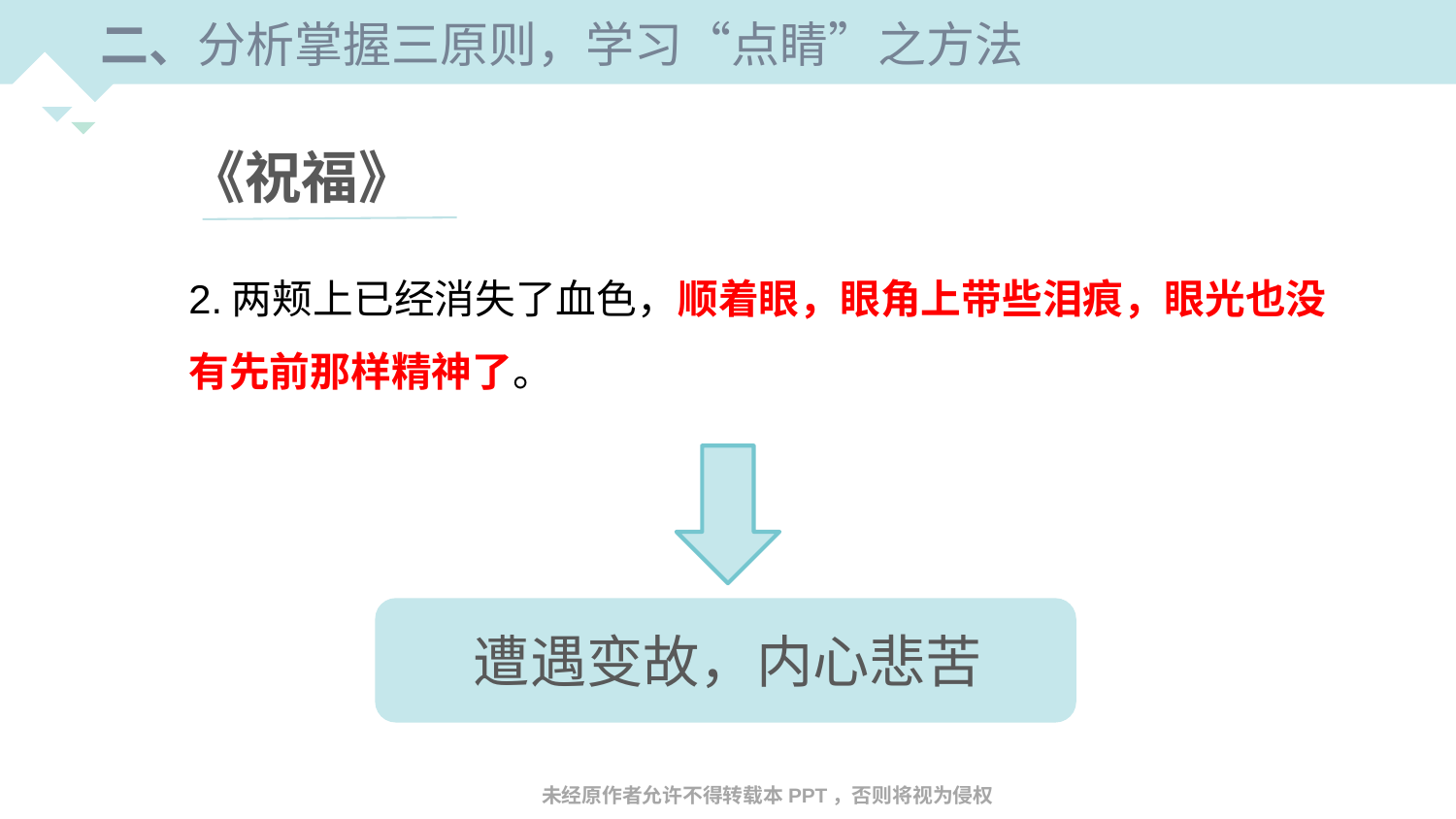

二、分析掌握三原则，学习“点睛”之方法
《祝福》
2.两颊上已经消失了血色，顺着眼，眼角上带些泪痕，眼光也没有先前那样精神了。

遭遇变故，内心悲苦